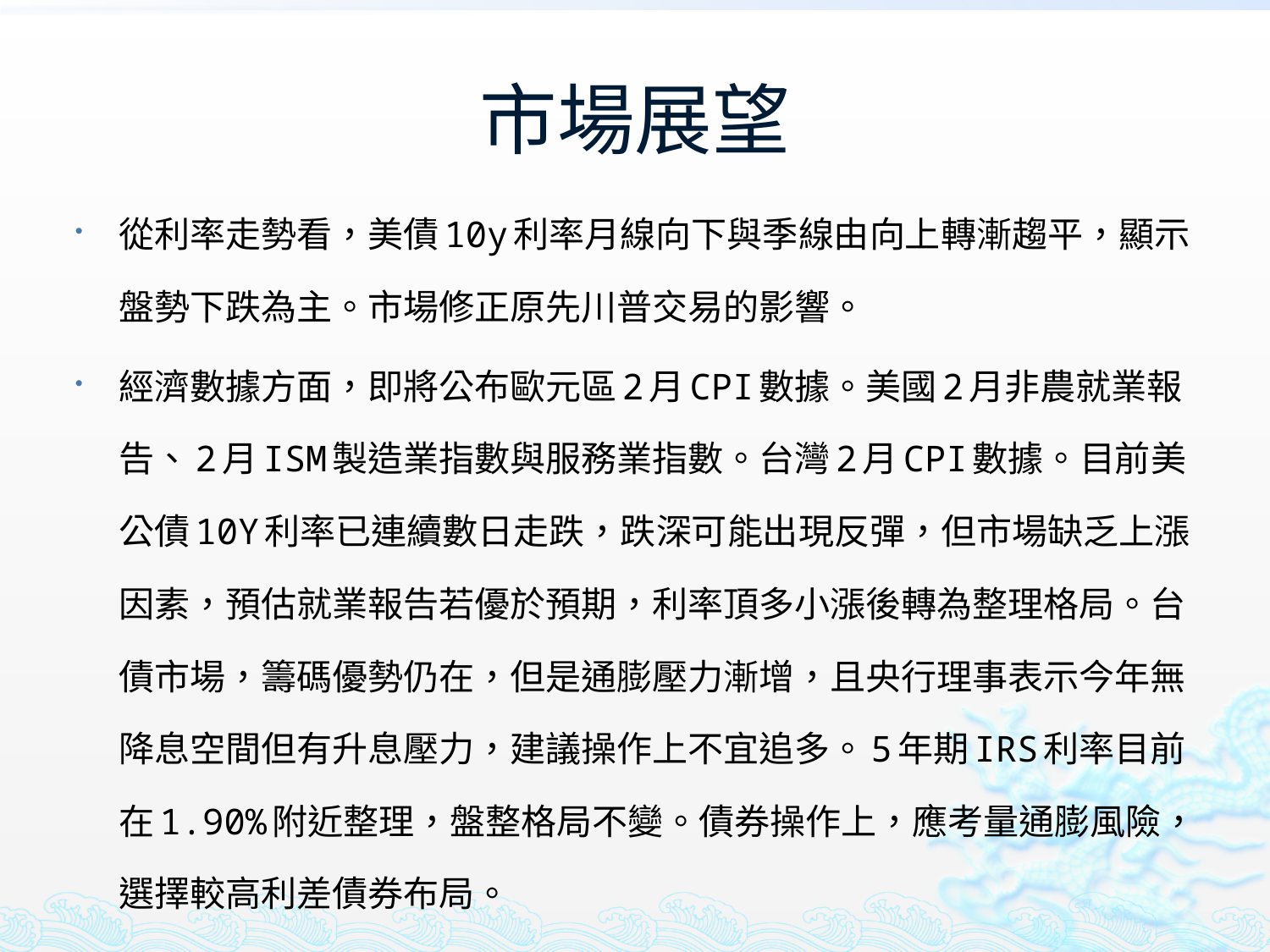

# 市場展望
從利率走勢看，美債10y利率月線向下與季線由向上轉漸趨平，顯示盤勢下跌為主。市場修正原先川普交易的影響。
經濟數據方面，即將公布歐元區2月CPI數據。美國2月非農就業報告、2月ISM製造業指數與服務業指數。台灣2月CPI數據。目前美公債10Y利率已連續數日走跌，跌深可能出現反彈，但市場缺乏上漲因素，預估就業報告若優於預期，利率頂多小漲後轉為整理格局。台債市場，籌碼優勢仍在，但是通膨壓力漸增，且央行理事表示今年無降息空間但有升息壓力，建議操作上不宜追多。5年期IRS利率目前在1.90%附近整理，盤整格局不變。債券操作上，應考量通膨風險，選擇較高利差債券布局。